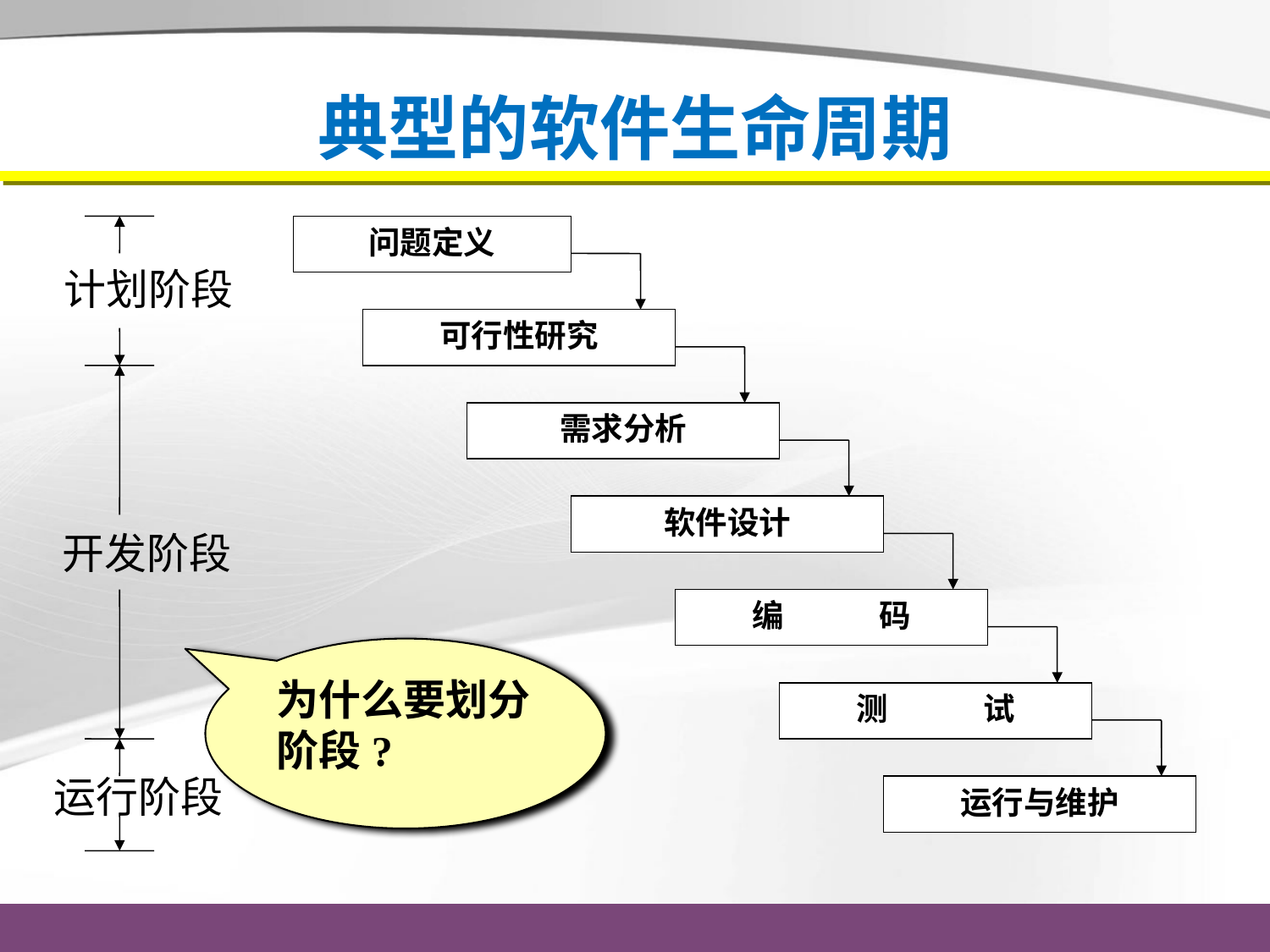

# 典型的软件生命周期

问题定义

可行性研究

需求分析

软件设计

编　　　码

测　　　试

运行与维护

计划阶段
开发阶段
为什么要划分阶段?
运行阶段